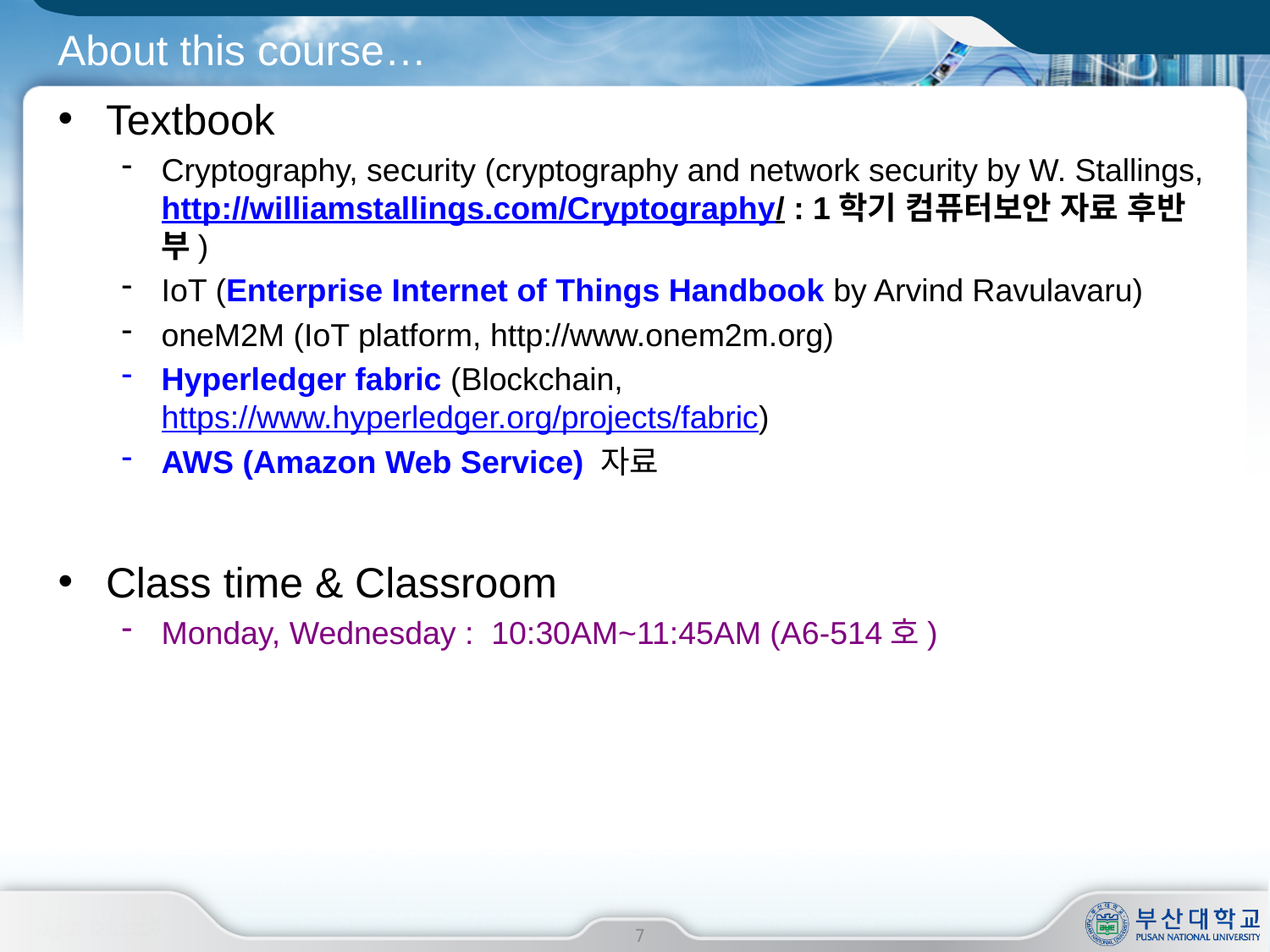

# About this course…
Textbook
Cryptography, security (cryptography and network security by W. Stallings, http://williamstallings.com/Cryptography/ : 1학기 컴퓨터보안 자료 후반부)
IoT (Enterprise Internet of Things Handbook by Arvind Ravulavaru)
oneM2M (IoT platform, http://www.onem2m.org)
Hyperledger fabric (Blockchain, https://www.hyperledger.org/projects/fabric)
AWS (Amazon Web Service) 자료

Class time & Classroom
Monday, Wednesday :  10:30AM~11:45AM (A6-514호)

7